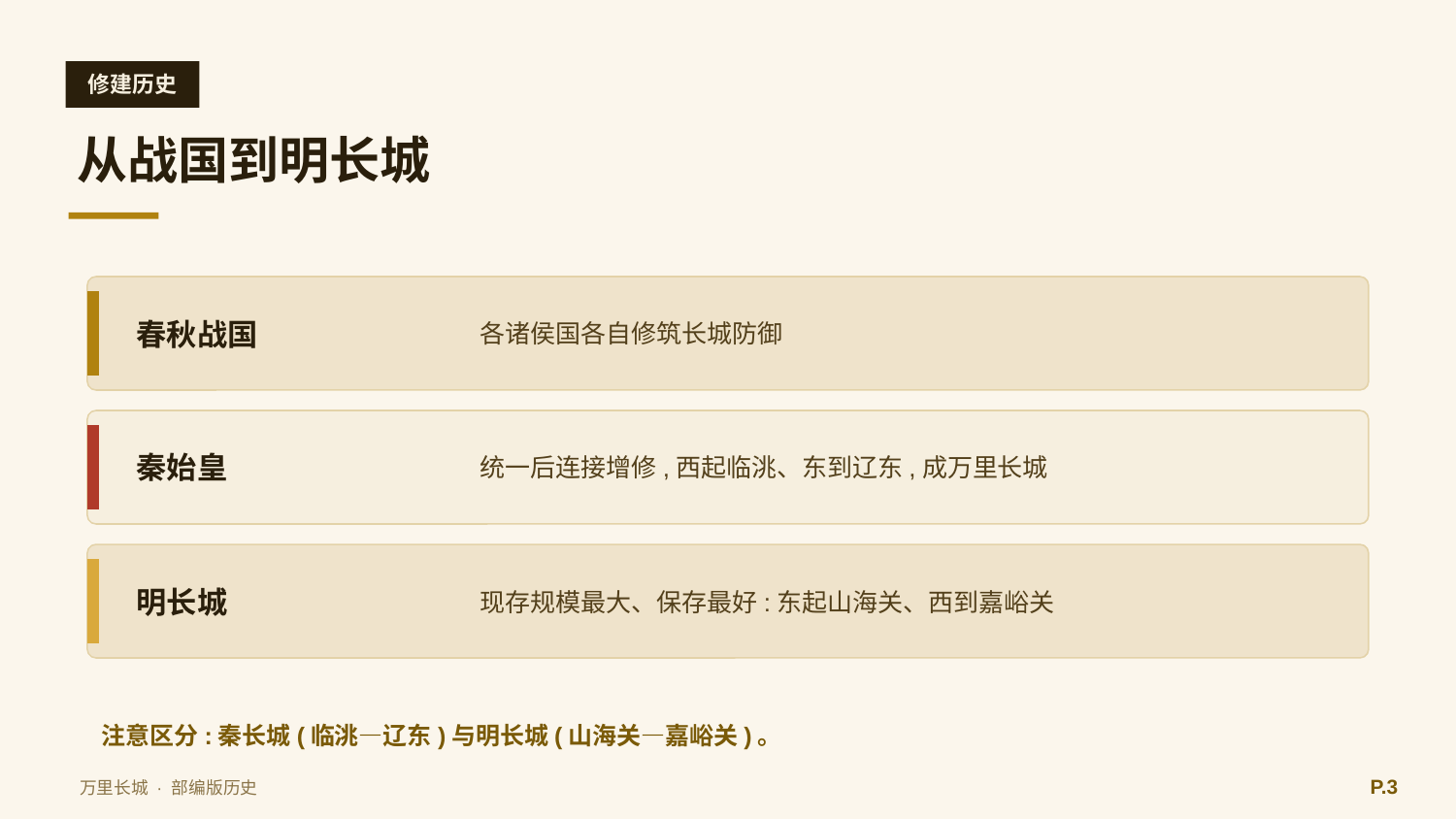

修建历史

从战国到明长城

春秋战国
各诸侯国各自修筑长城防御

秦始皇
统一后连接增修,西起临洮、东到辽东,成万里长城

明长城
现存规模最大、保存最好:东起山海关、西到嘉峪关

注意区分:秦长城(临洮—辽东)与明长城(山海关—嘉峪关)。
P.3
万里长城 · 部编版历史